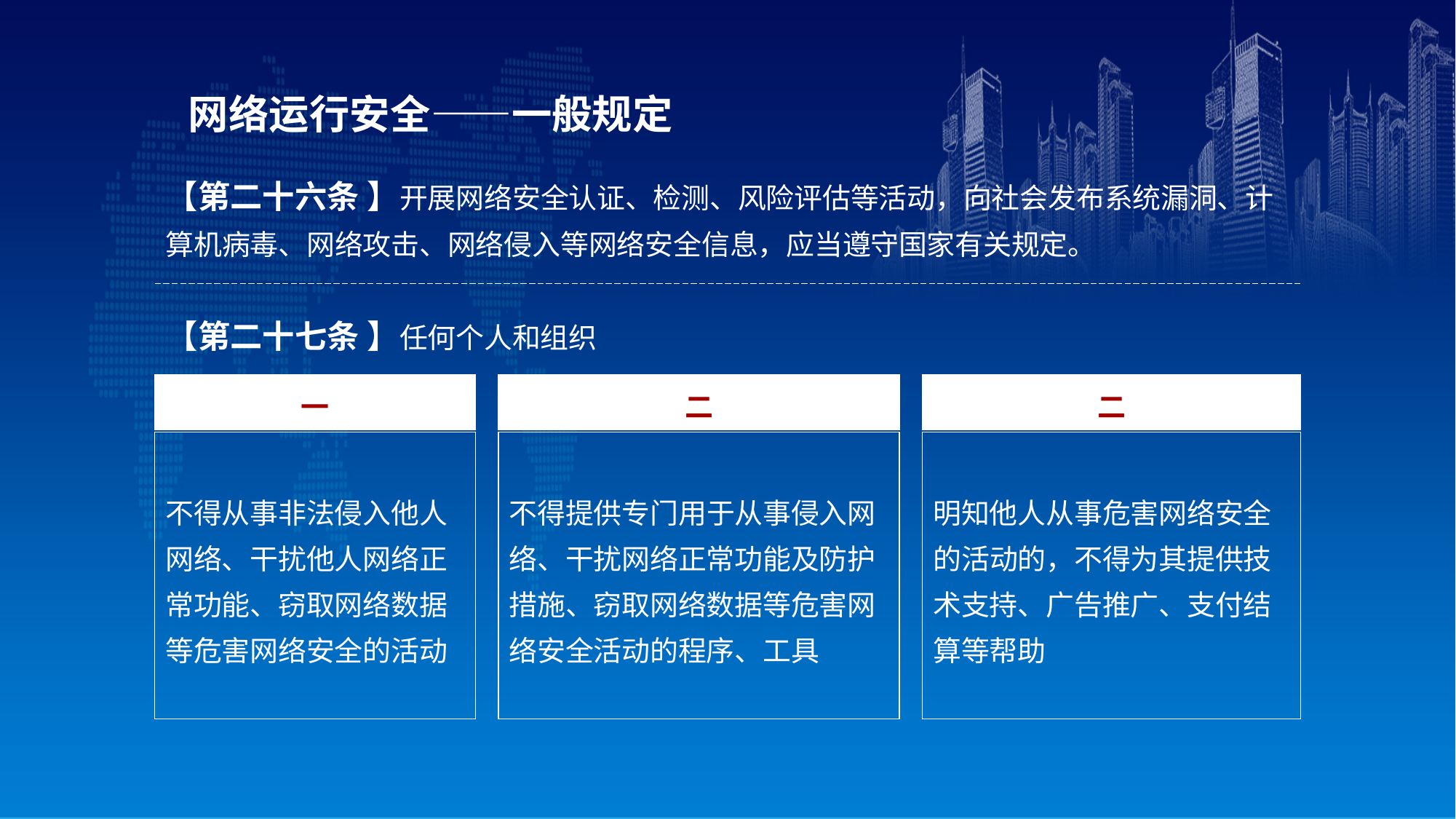

网络运行安全——一般规定
【第二十六条 】开展网络安全认证、检测、风险评估等活动，向社会发布系统漏洞、计算机病毒、网络攻击、网络侵入等网络安全信息，应当遵守国家有关规定。
【第二十七条 】任何个人和组织
一
二
二
不得从事非法侵入他人网络、干扰他人网络正常功能、窃取网络数据等危害网络安全的活动
不得提供专门用于从事侵入网络、干扰网络正常功能及防护措施、窃取网络数据等危害网络安全活动的程序、工具
明知他人从事危害网络安全的活动的，不得为其提供技术支持、广告推广、支付结算等帮助